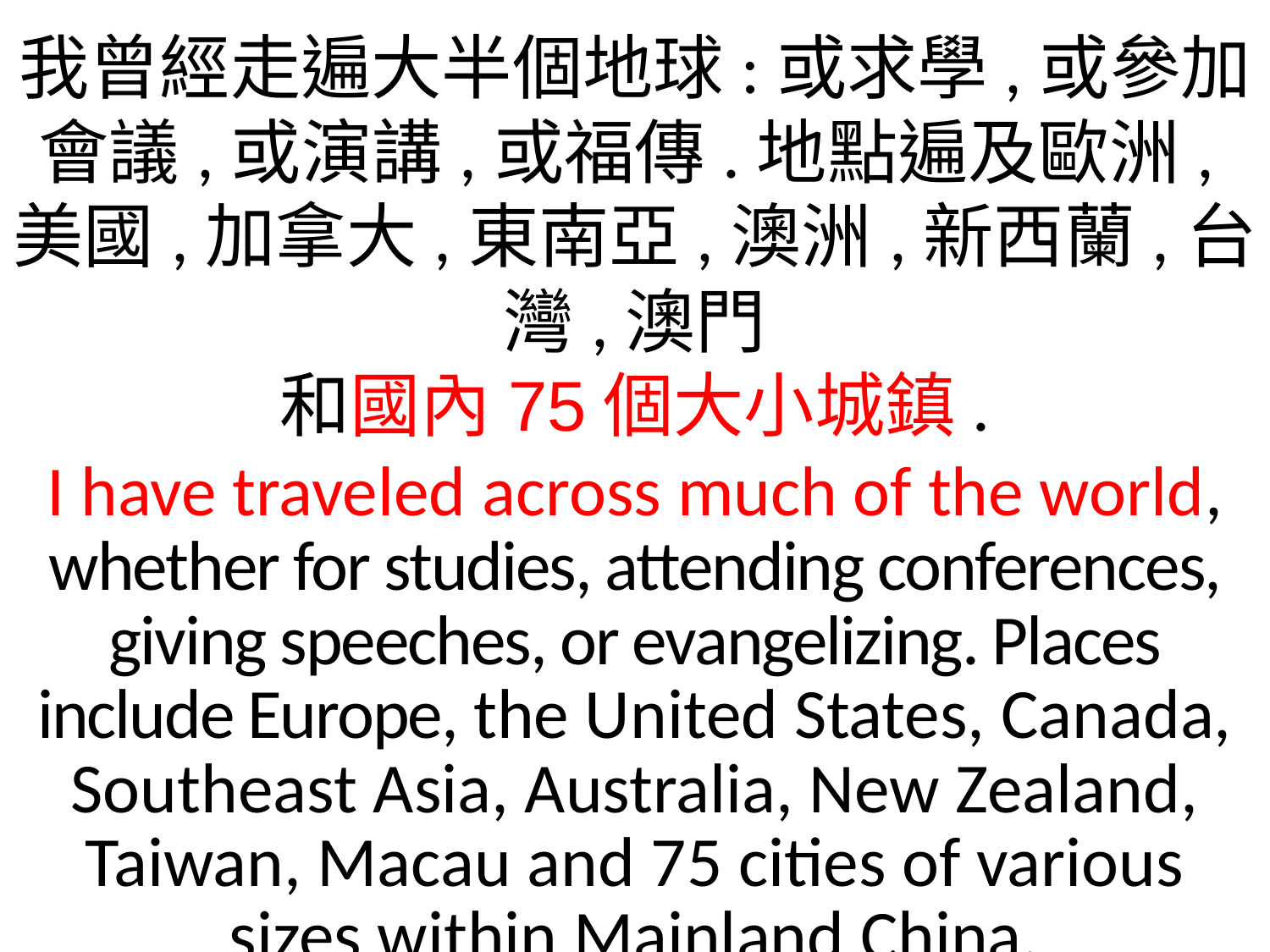

我曾經走遍大半個地球:或求學,或參加會議,或演講,或福傳.地點遍及歐洲,美國,加拿大,東南亞,澳洲,新西蘭,台灣,澳門
和國內75個大小城鎮.
I have traveled across much of the world, whether for studies, attending conferences, giving speeches, or evangelizing. Places include Europe, the United States, Canada, Southeast Asia, Australia, New Zealand, Taiwan, Macau and 75 cities of various sizes within Mainland China.